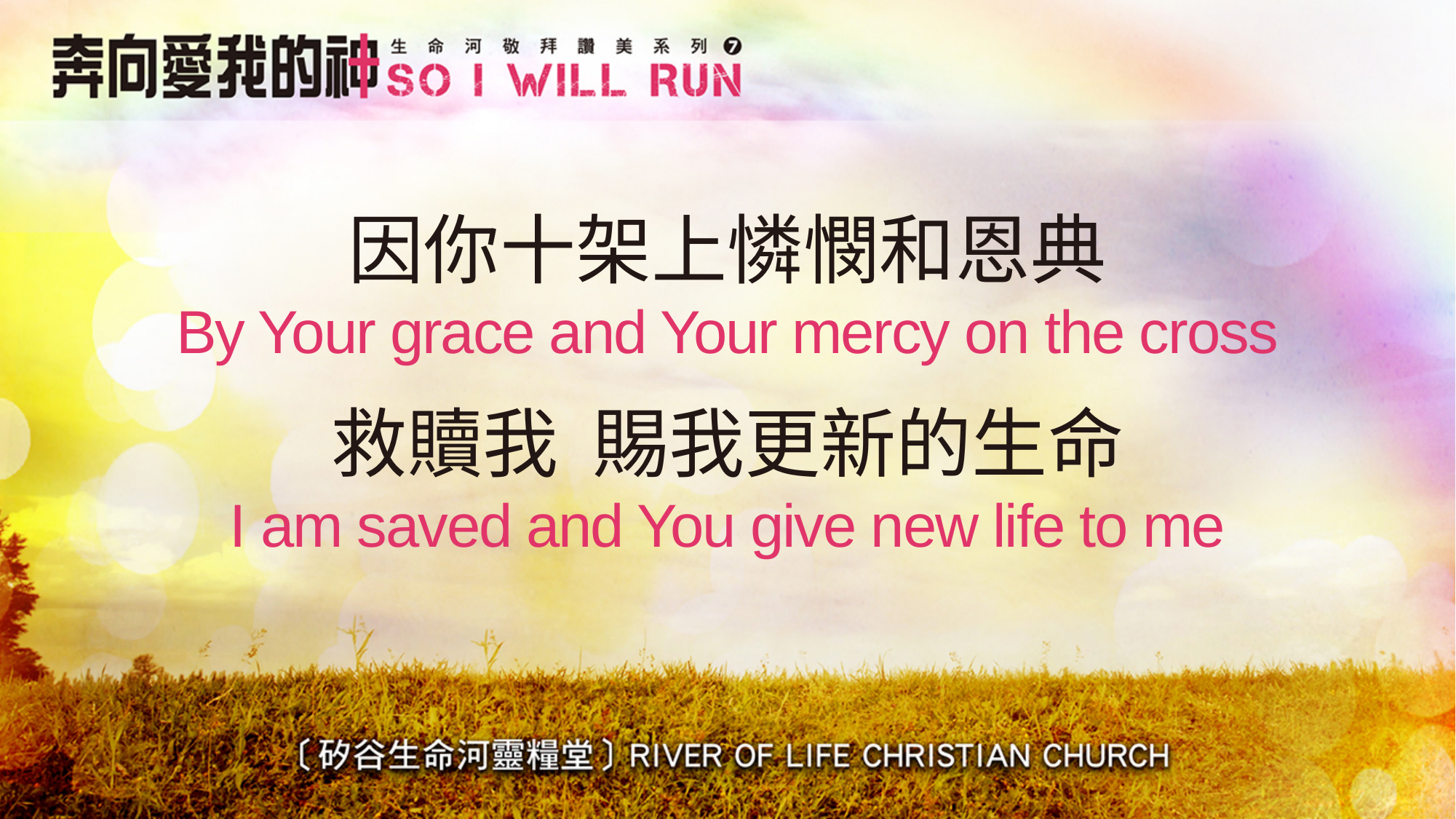

# 因你十架上憐憫和恩典 By Your grace and Your mercy on the cross
救贖我  賜我更新的生命
I am saved and You give new life to me